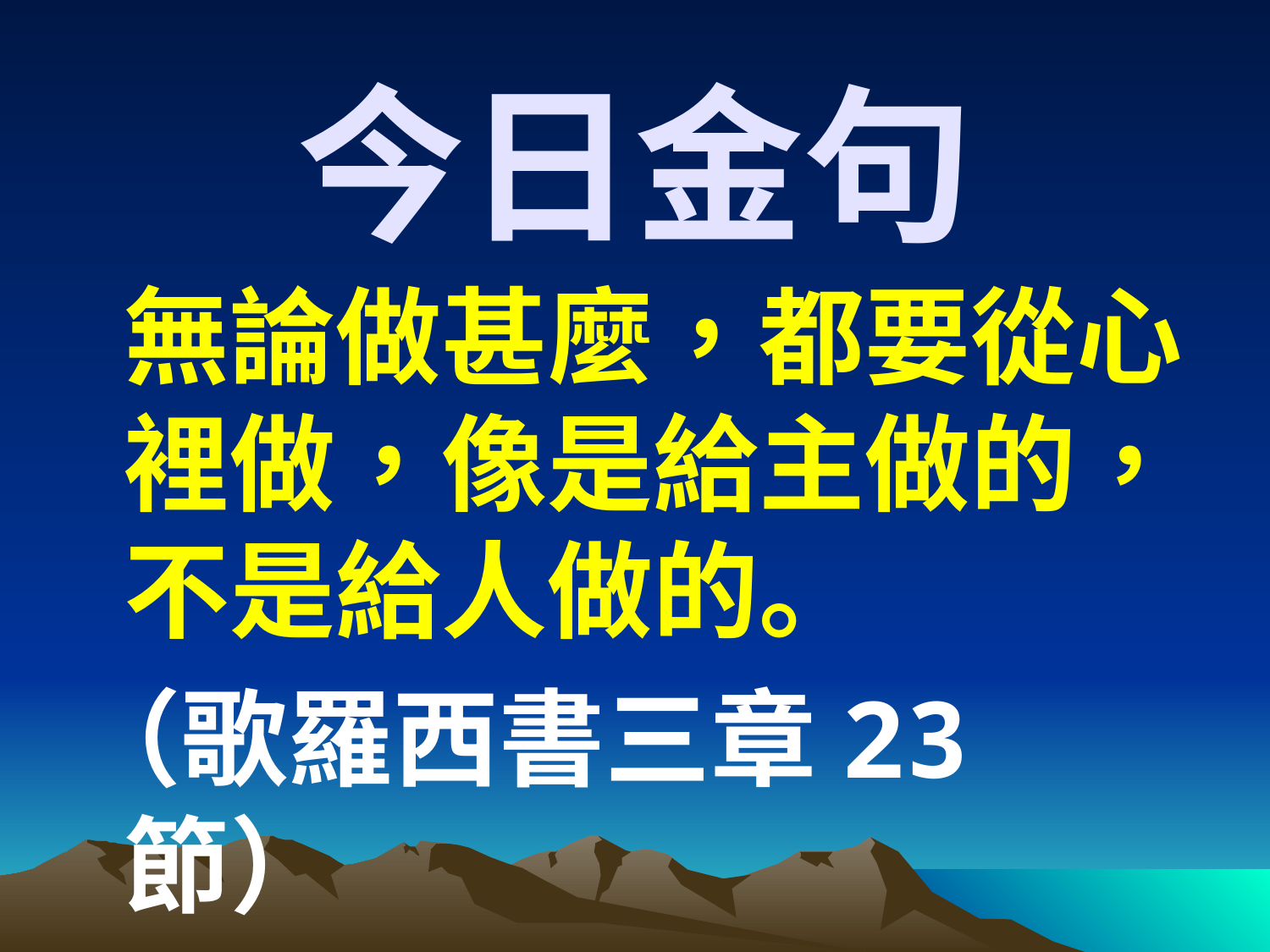

今日金句
	無論做甚麼，都要從心裡做，像是給主做的，不是給人做的。
（歌羅西書三章23節）